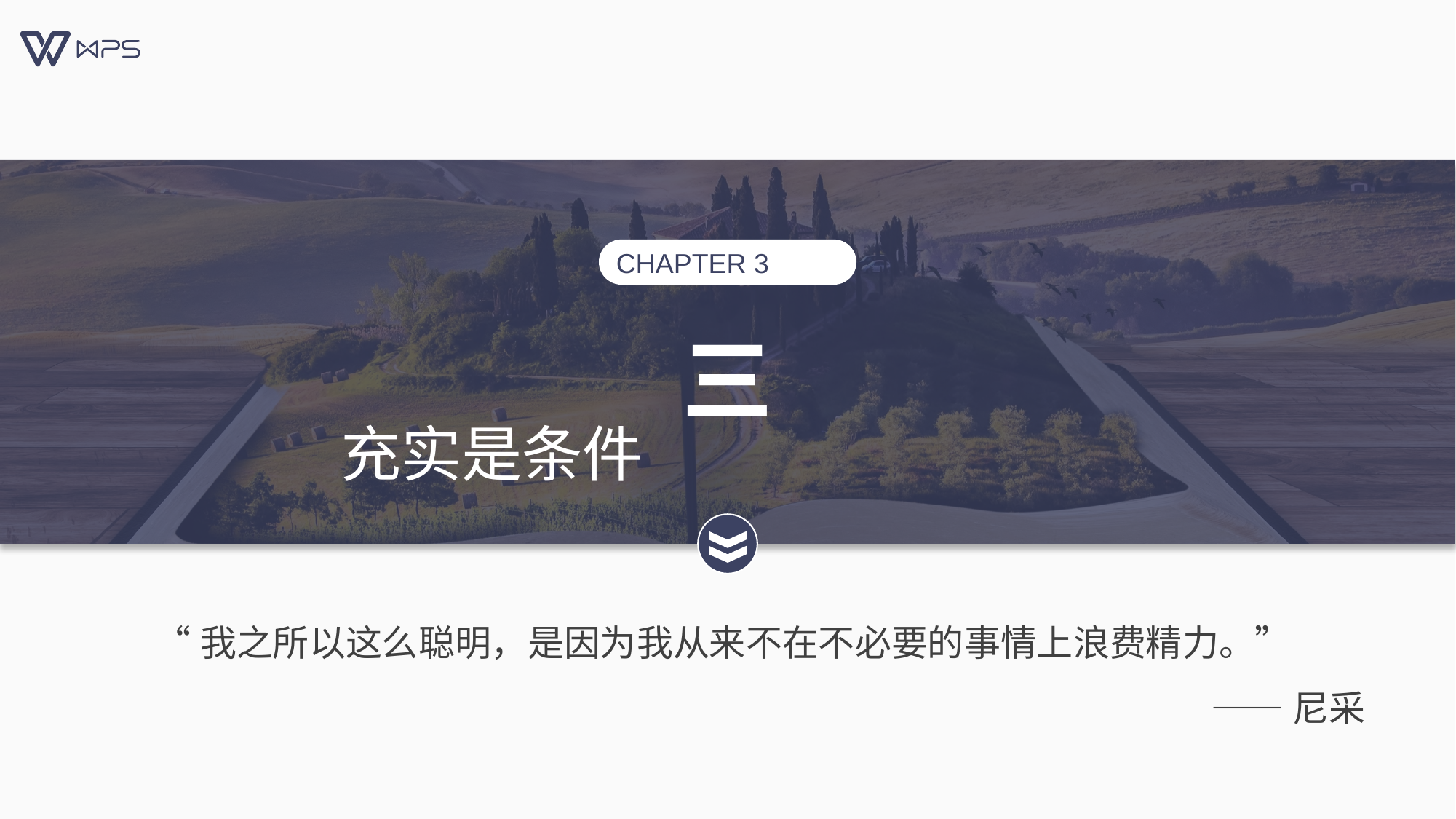

CHAPTER 3
三
充实是条件

“我之所以这么聪明，是因为我从来不在不必要的事情上浪费精力。”
——尼采